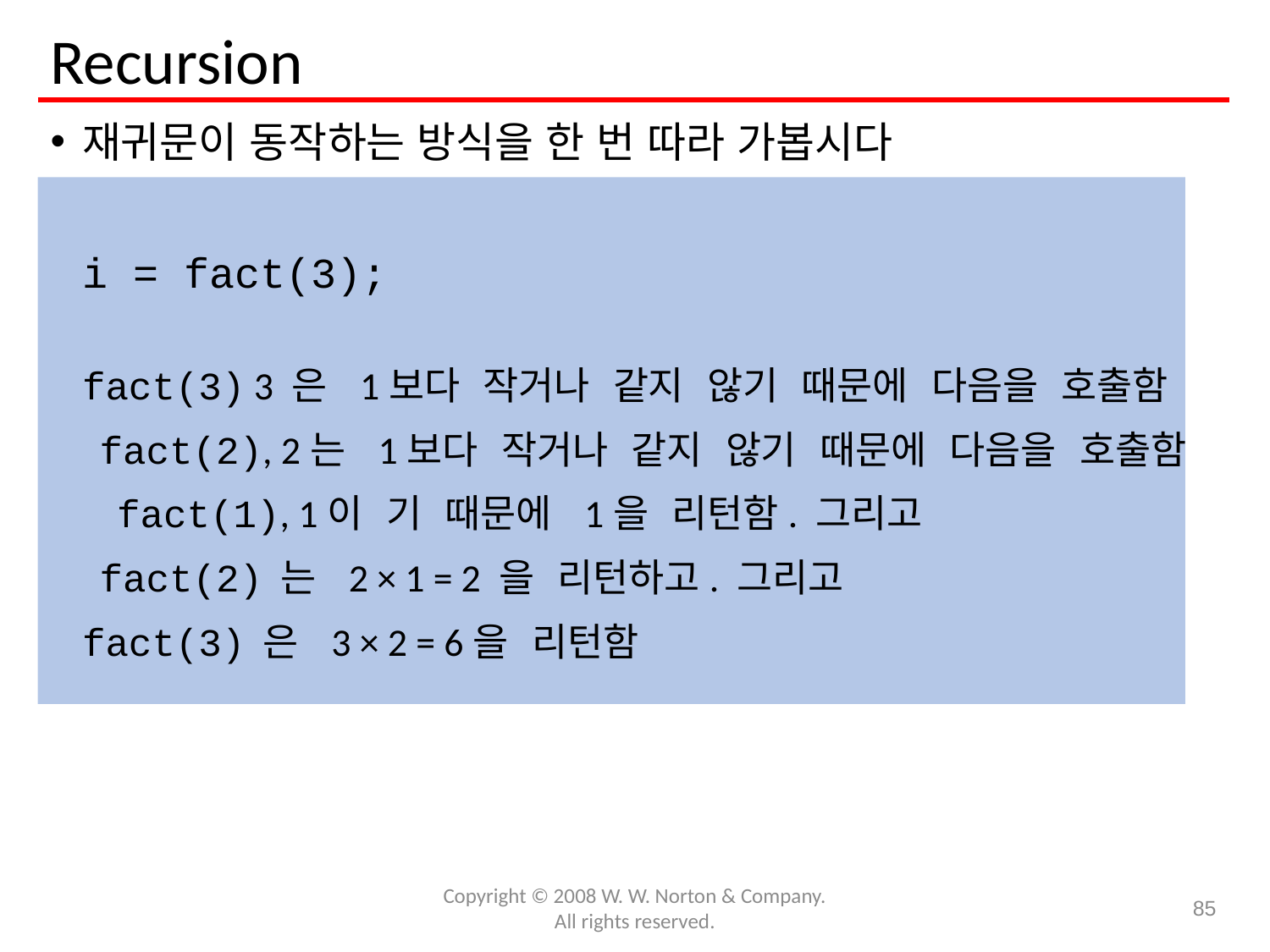

# Recursion
재귀문이 동작하는 방식을 한 번 따라 가봅시다

	i = fact(3);

	fact(3) 3 은 1보다 작거나 같지 않기 때문에 다음을 호출함
	  fact(2), 2는 1보다 작거나 같지 않기 때문에 다음을 호출함
	    fact(1), 1이 기 때문에 1을 리턴함. 그리고
	  fact(2) 는 2 × 1 = 2 을 리턴하고. 그리고
	fact(3) 은 3 × 2 = 6을 리턴함

Copyright © 2008 W. W. Norton & Company.
All rights reserved.
85